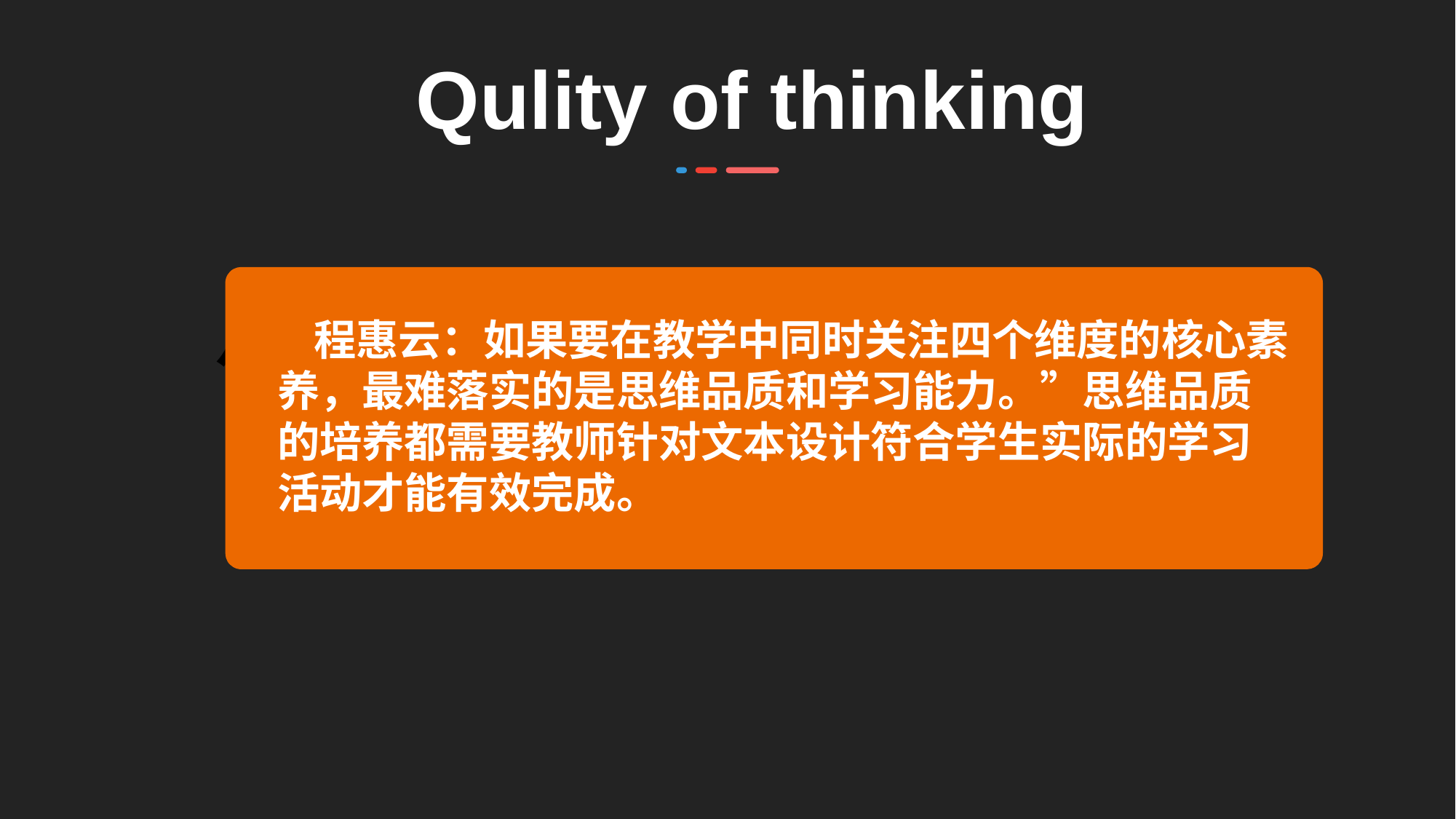

Qulity of thinking

从思维品质到品质思维

程惠云：如果要在教学中同时关注四个维度的核心素养，最难落实的是思维品质和学习能力。”思维品质的培养都需要教师针对文本设计符合学生实际的学习活动才能有效完成。